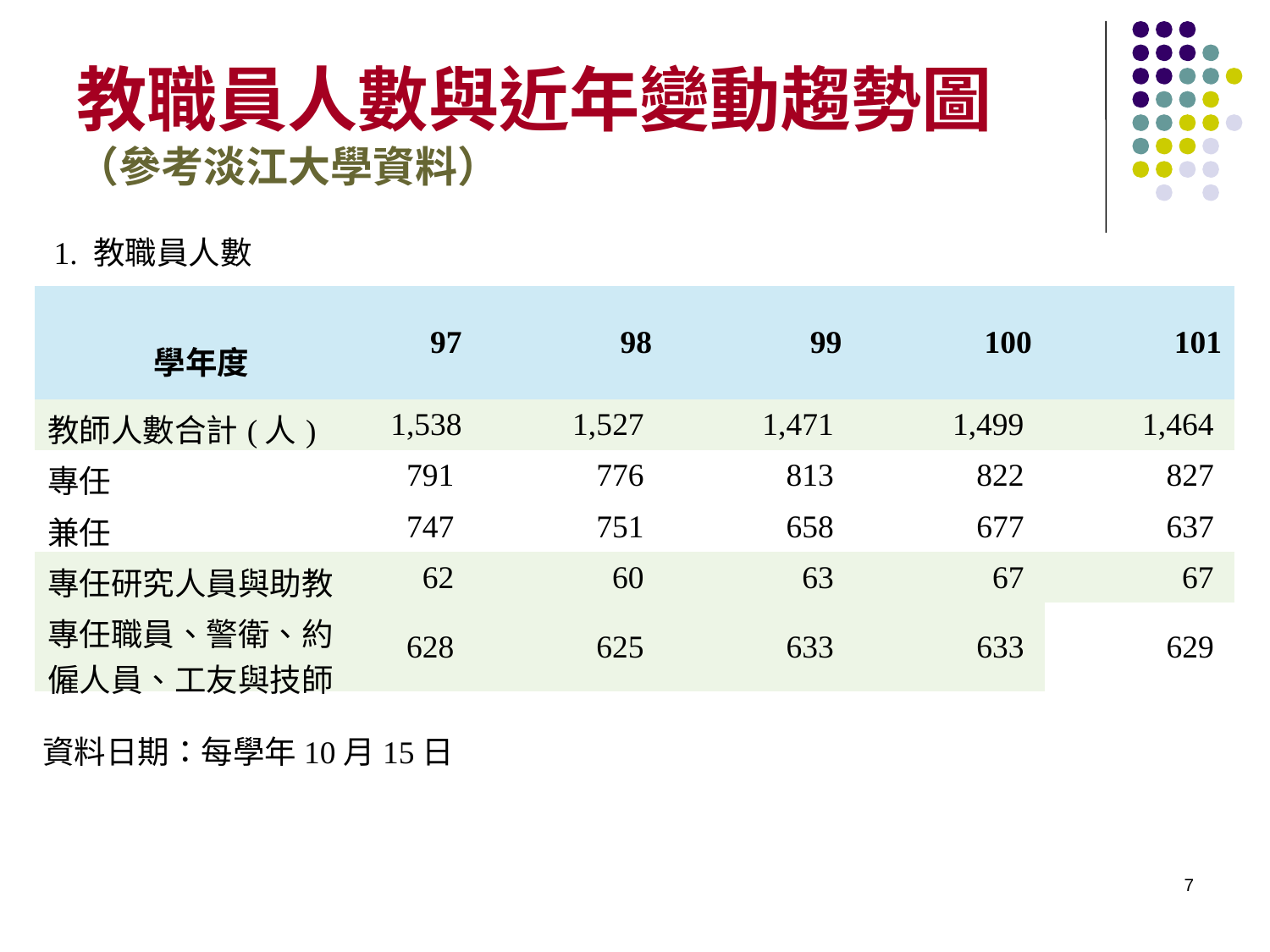

# 教職員人數與近年變動趨勢圖 （參考淡江大學資料）
1. 教職員人數
| 學年度 | 97 | 98 | 99 | 100 | 101 |
| --- | --- | --- | --- | --- | --- |
| 教師人數合計(人) | 1,538 | 1,527 | 1,471 | 1,499 | 1,464 |
| 專任 | 791 | 776 | 813 | 822 | 827 |
| 兼任 | 747 | 751 | 658 | 677 | 637 |
| 專任研究人員與助教 | 62 | 60 | 63 | 67 | 67 |
| 專任職員、警衛、約僱人員、工友與技師 | 628 | 625 | 633 | 633 | 629 |
資料日期：每學年10月15日
7